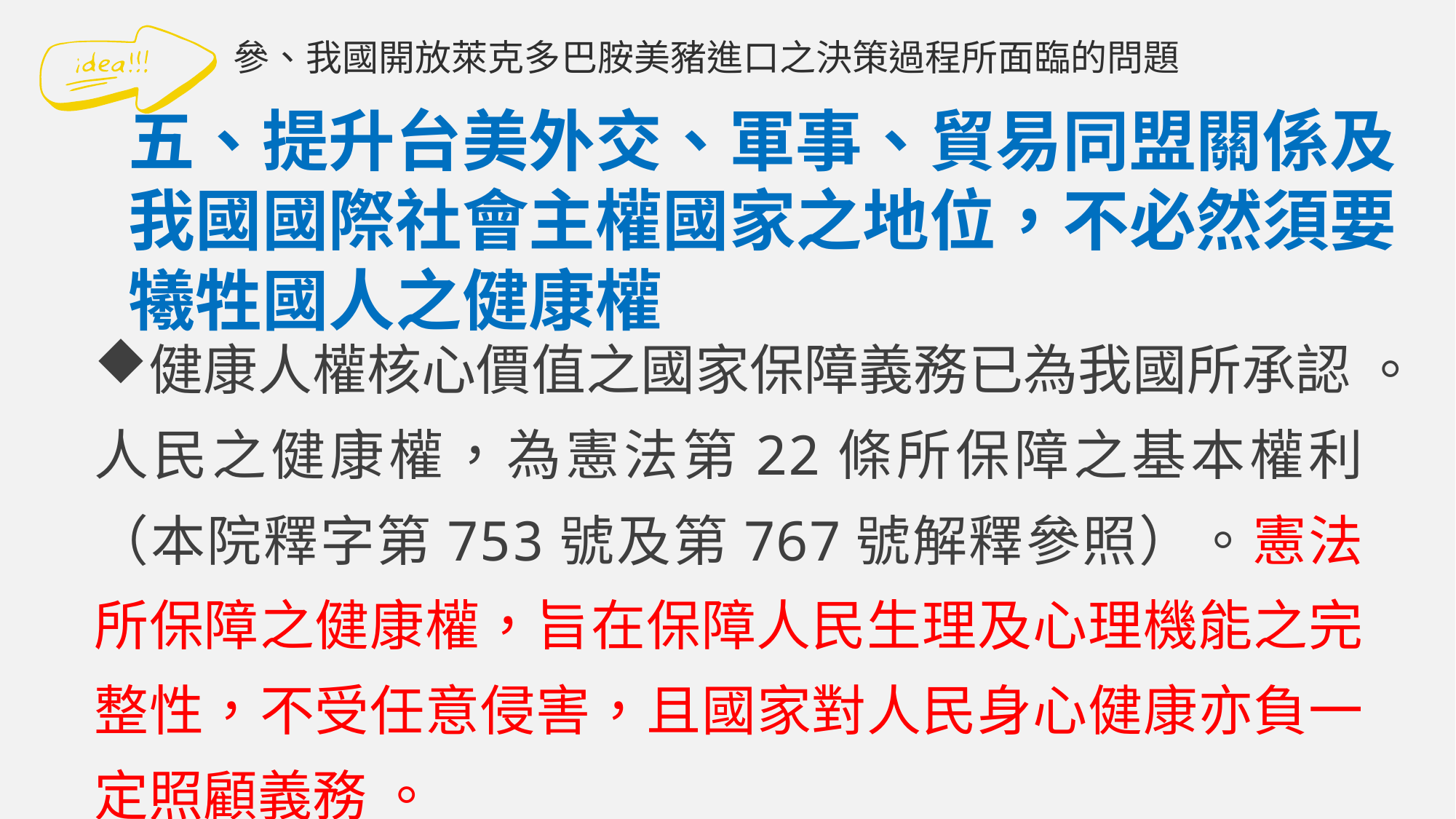

參、我國開放萊克多巴胺美豬進口之決策過程所面臨的問題
五、提升台美外交、軍事、貿易同盟關係及我國國際社會主權國家之地位，不必然須要犧牲國人之健康權
健康人權核心價值之國家保障義務已為我國所承認 。人民之健康權，為憲法第22條所保障之基本權利（本院釋字第753號及第767號解釋參照）。憲法所保障之健康權，旨在保障人民生理及心理機能之完整性，不受任意侵害，且國家對人民身心健康亦負一定照顧義務 。